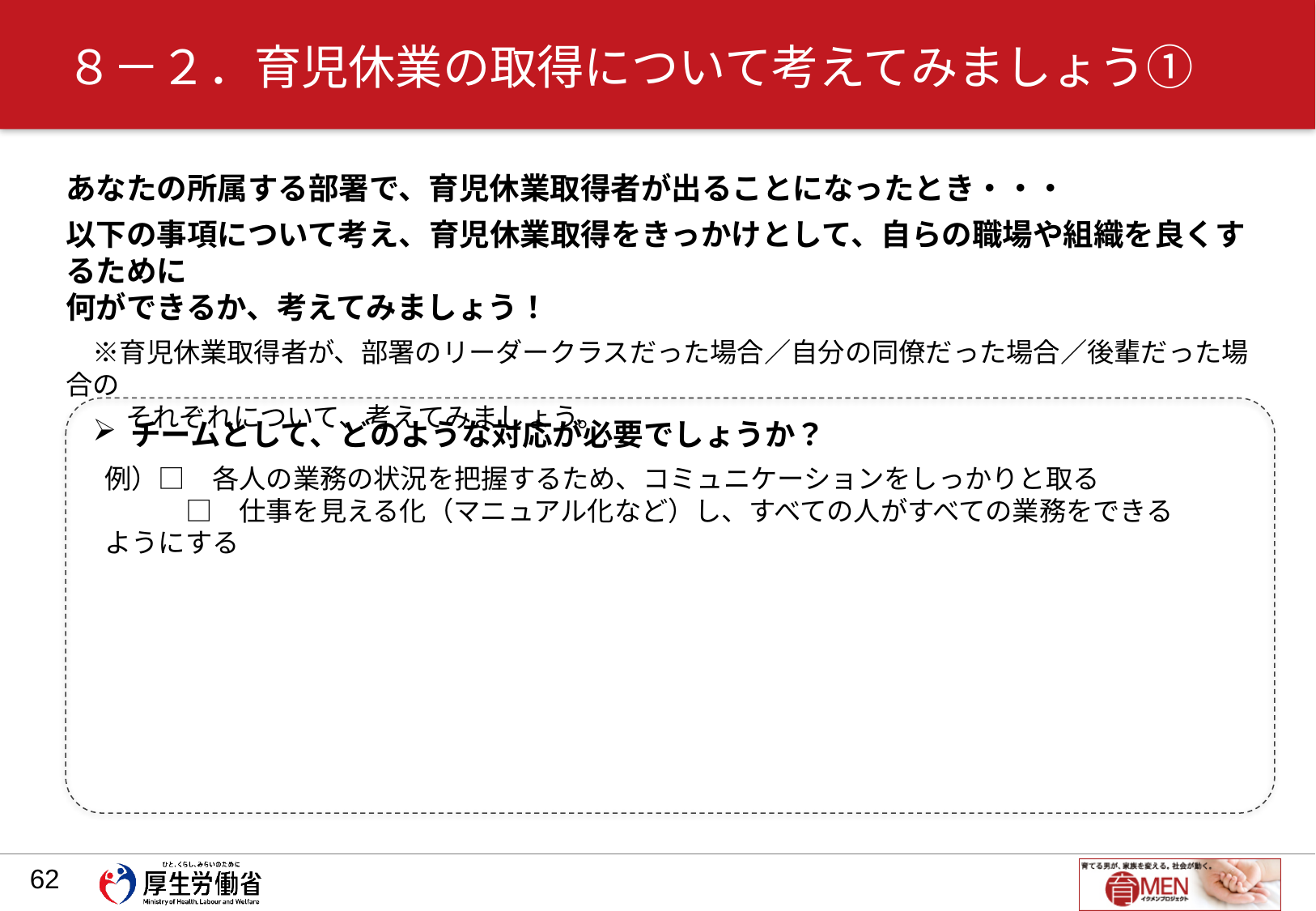

# ８－２．育児休業の取得について考えてみましょう①
あなたの所属する部署で、育児休業取得者が出ることになったとき・・・
以下の事項について考え、育児休業取得をきっかけとして、自らの職場や組織を良くするために
何ができるか、考えてみましょう！
　※育児休業取得者が、部署のリーダークラスだった場合／自分の同僚だった場合／後輩だった場合の
　　 それぞれについて、考えてみましょう。

チームとして、どのような対応が必要でしょうか？
例）□　各人の業務の状況を把握するため、コミュニケーションをしっかりと取る
　　　□　仕事を見える化（マニュアル化など）し、すべての人がすべての業務をできるようにする
62